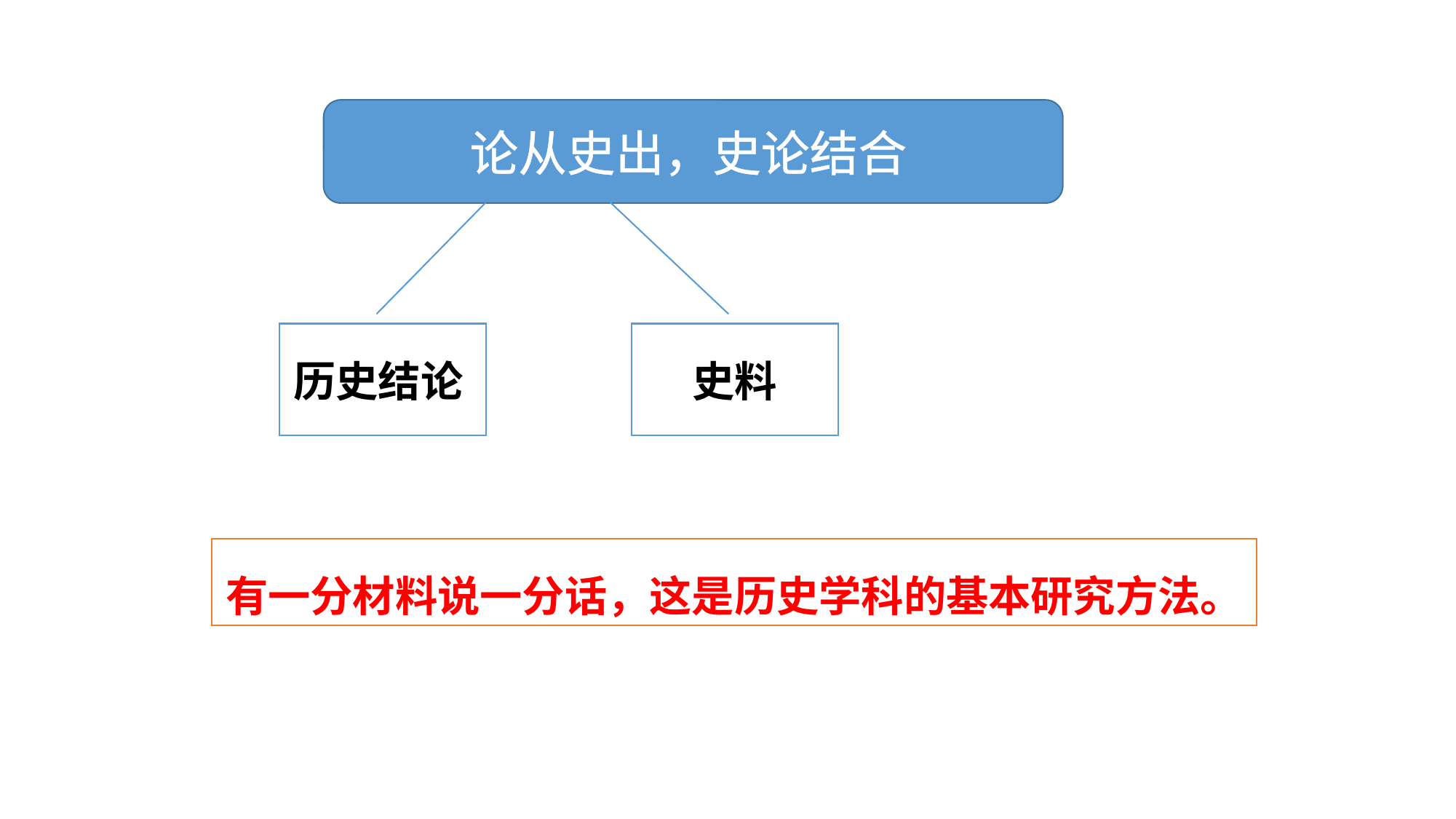

论从史出，史论结合

历史结论
史料
有一分材料说一分话，这是历史学科的基本研究方法。